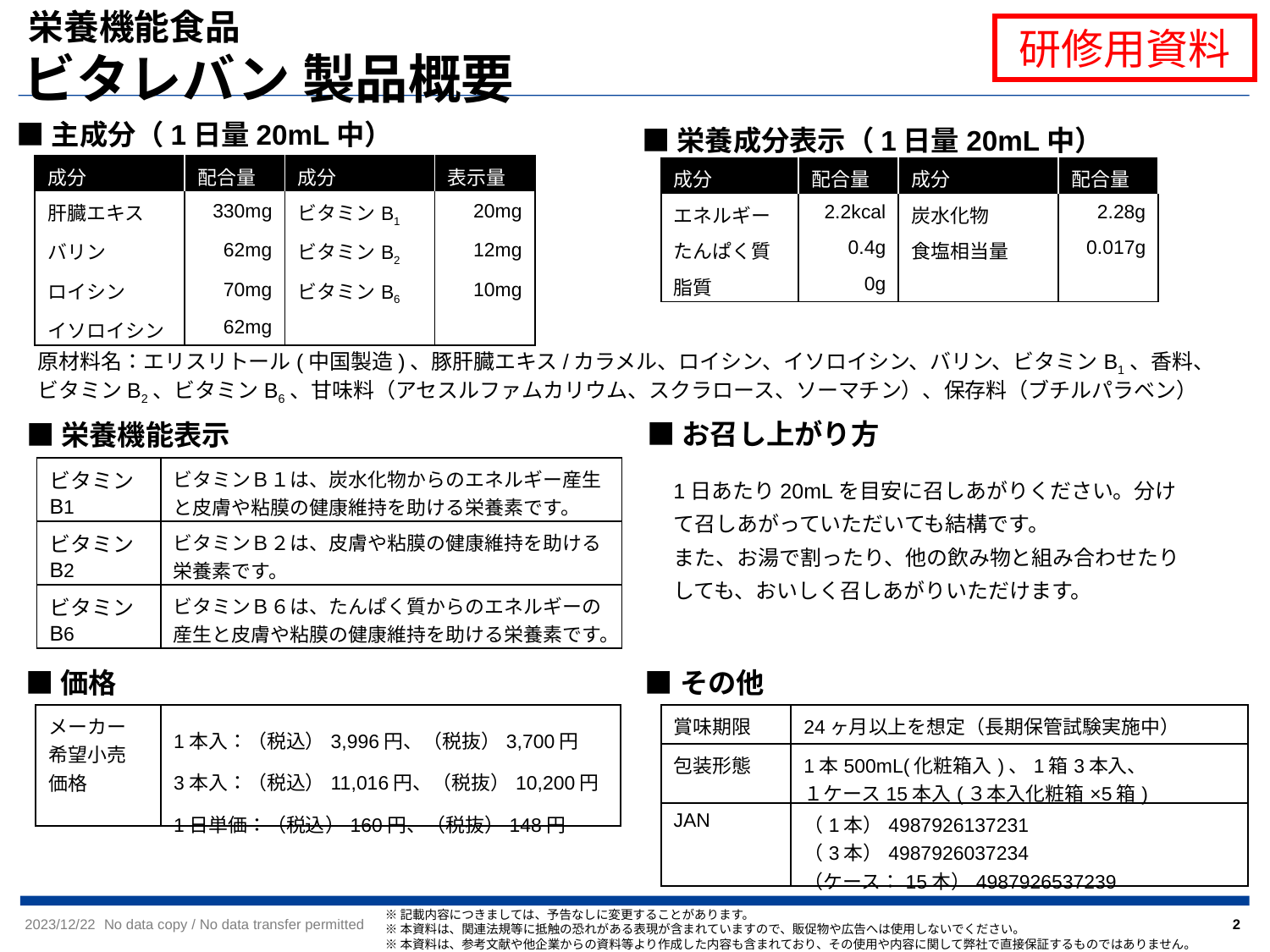

栄養機能食品
ビタレバン 製品概要
■主成分（1日量20mL中）
■栄養成分表示（1日量20mL中）
| 成分 | 配合量 | 成分 | 表示量 |
| --- | --- | --- | --- |
| 肝臓エキス | 330mg | ビタミンB1 | 20mg |
| バリン | 62mg | ビタミンB2 | 12mg |
| ロイシン | 70mg | ビタミンB6 | 10mg |
| イソロイシン | 62mg |  |  |
| 成分 | 配合量 | 成分 | 配合量 |
| --- | --- | --- | --- |
| エネルギー | 2.2kcal | 炭水化物 | 2.28g |
| たんぱく質 | 0.4g | 食塩相当量 | 0.017g |
| 脂質 | 0g |  |  |
原材料名：エリスリトール(中国製造)、豚肝臓エキス/カラメル、ロイシン、イソロイシン、バリン、ビタミンB1、香料、
ビタミンB2、ビタミンB6、甘味料（アセスルファムカリウム、スクラロース、ソーマチン）、保存料（ブチルパラベン）
■お召し上がり方
■栄養機能表示
| ビタミンB1 | ビタミンＢ１は、炭水化物からのエネルギー産生と皮膚や粘膜の健康維持を助ける栄養素です。 |
| --- | --- |
| ビタミンB2 | ビタミンＢ２は、皮膚や粘膜の健康維持を助ける栄養素です。 |
| ビタミンB6 | ビタミンＢ６は、たんぱく質からのエネルギーの産生と皮膚や粘膜の健康維持を助ける栄養素です。 |
1日あたり20mLを目安に召しあがりください。分けて召しあがっていただいても結構です。
また、お湯で割ったり、他の飲み物と組み合わせたりしても、おいしく召しあがりいただけます。
■価格
■その他
| メーカー 希望小売 価格 | 1本入：（税込）3,996円、（税抜）3,700円 3本入：（税込）11,016円、（税抜）10,200円 1日単価：（税込）160円、（税抜）148円 |
| --- | --- |
| 賞味期限 | 24ヶ月以上を想定（長期保管試験実施中） |
| --- | --- |
| 包装形態 | 1本500mL(化粧箱入)、1箱3本入、 １ケース15本入(３本入化粧箱×5箱) |
| JAN | （1本）4987926137231 （3本）4987926037234 （ケース：15本）4987926537239 |